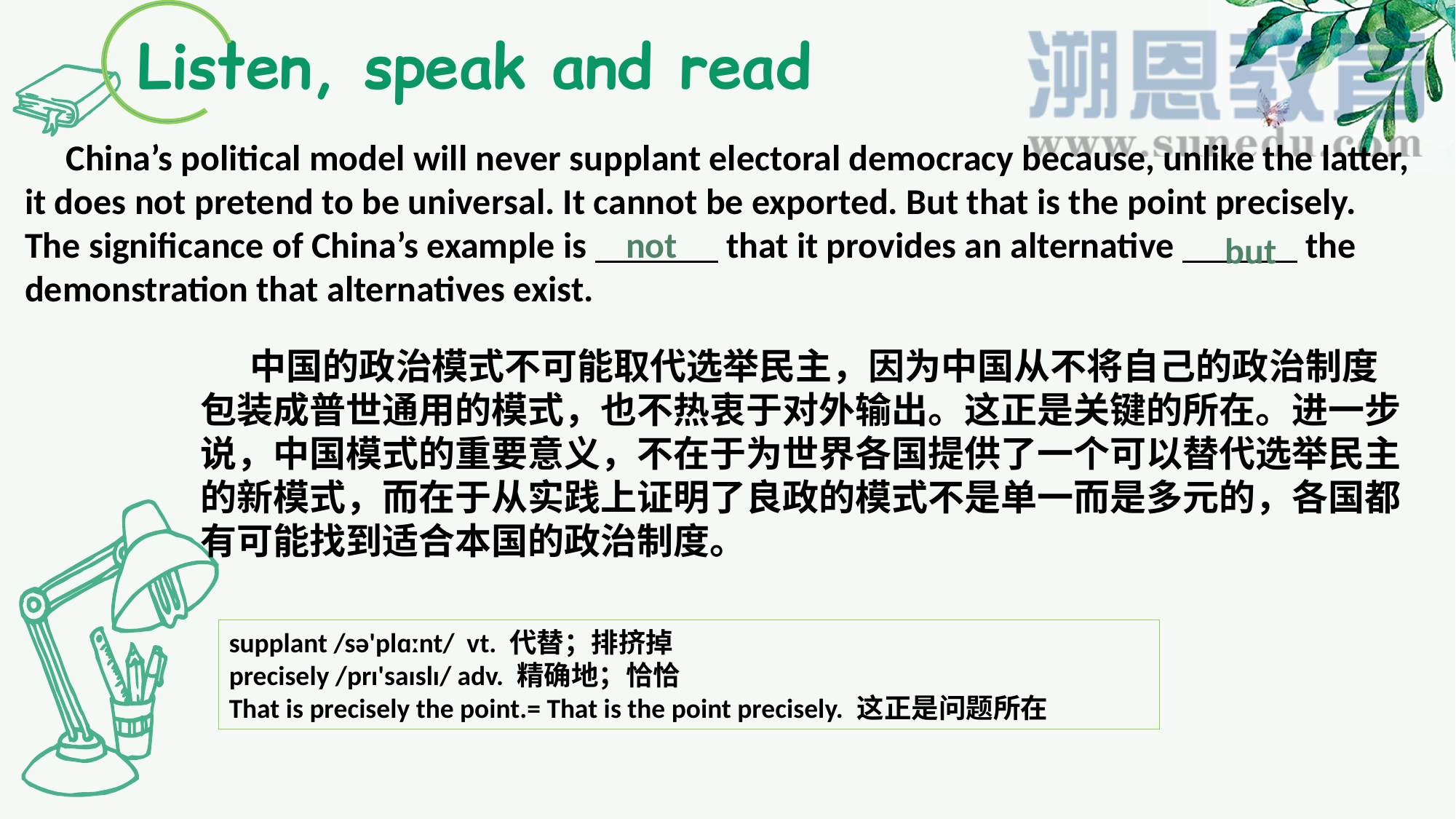

Listen, speak and read

     China’s political model will never supplant electoral democracy because, unlike the latter, it does not pretend to be universal. It cannot be exported. But that is the point precisely. The significance of China’s example is                 that it provides an alternative                the demonstration that alternatives exist.
not
but
     中国的政治模式不可能取代选举民主，因为中国从不将自己的政治制度包装成普世通用的模式，也不热衷于对外输出。这正是关键的所在。进一步说，中国模式的重要意义，不在于为世界各国提供了一个可以替代选举民主的新模式，而在于从实践上证明了良政的模式不是单一而是多元的，各国都有可能找到适合本国的政治制度。

supplant /sə'plɑːnt/  vt. 代替；排挤掉
precisely /prɪ'saɪslɪ/ adv. 精确地；恰恰
That is precisely the point.= That is the point precisely. 这正是问题所在